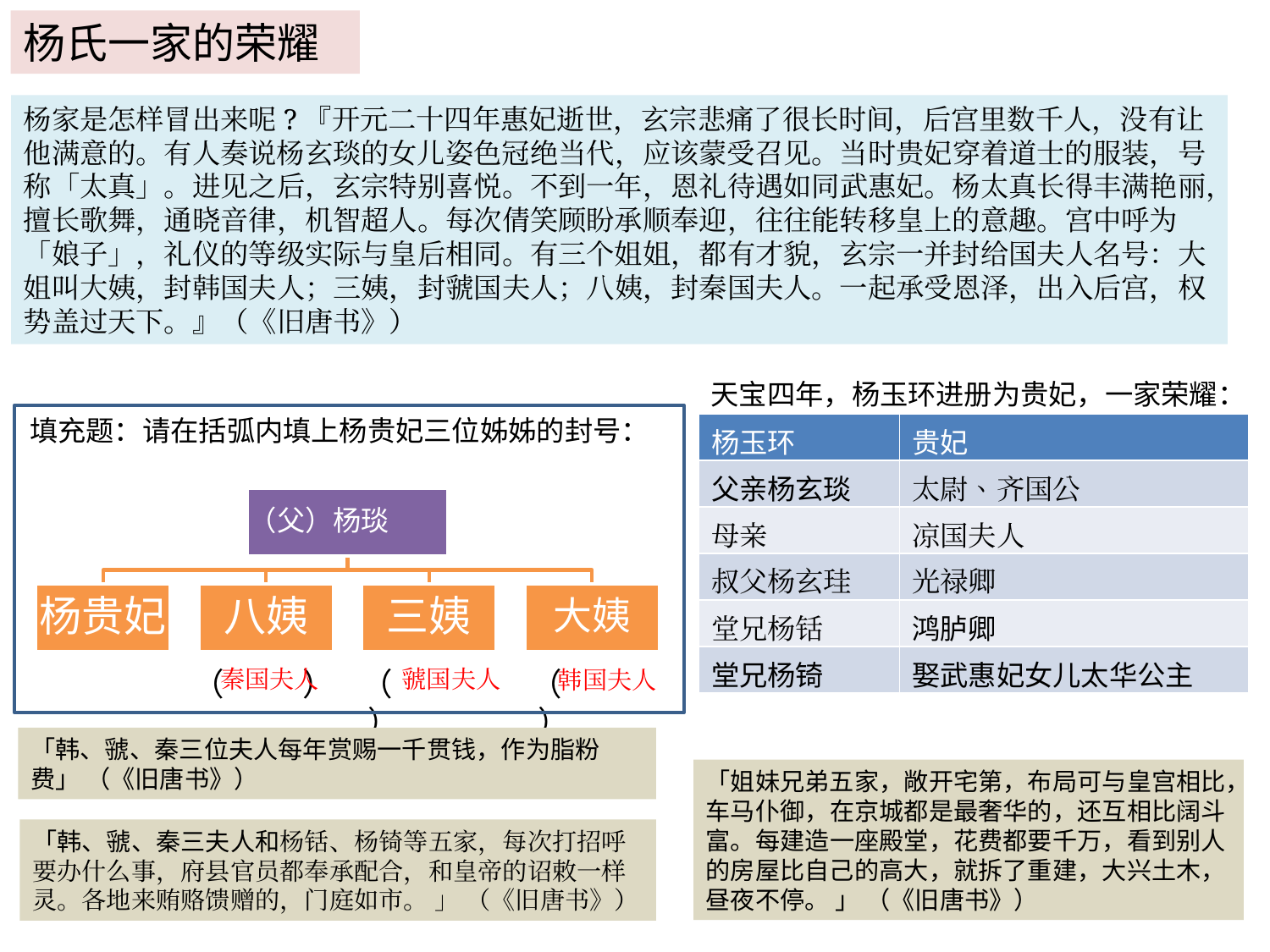

杨氏一家的荣耀
杨家是怎样冒出来呢?『开元二十四年惠妃逝世，玄宗悲痛了很长时间，后宫里数千人，没有让他满意的。有人奏说杨玄琰的女儿姿色冠绝当代，应该蒙受召见。当时贵妃穿着道士的服装，号称「太真」。进见之后，玄宗特别喜悦。不到一年，恩礼待遇如同武惠妃。杨太真长得丰满艳丽，擅长歌舞，通晓音律，机智超人。每次倩笑顾盼承顺奉迎，往往能转移皇上的意趣。宫中呼为「娘子」，礼仪的等级实际与皇后相同。有三个姐姐，都有才貌，玄宗一并封给国夫人名号：大姐叫大姨，封韩国夫人；三姨，封虢国夫人；八姨，封秦国夫人。一起承受恩泽，出入后宫，权势盖过天下。』（《旧唐书》）
（父）杨琰
杨贵妃
八姨
三姨
大姨
天宝四年，杨玉环进册为贵妃，一家荣耀：

填充题：请在括弧内填上杨贵妃三位姊姊的封号：
| 杨玉环 | 贵妃 |
| --- | --- |
| 父亲杨玄琰 | 太尉、齐国公 |
| 母亲 | 凉国夫人 |
| 叔父杨玄珪 | 光禄卿 |
| 堂兄杨铦 | 鸿胪卿 |
| 堂兄杨锜 | 娶武惠妃女儿太华公主 |
（           ）
秦国夫人
（            ）
虢国夫人
（            ）
韩国夫人
「韩、虢、秦三位夫人每年赏赐一千贯钱，作为脂粉费」 （《旧唐书》）
「姐妹兄弟五家，敞开宅第，布局可与皇宫相比，车马仆御，在京城都是最奢华的，还互相比阔斗富。每建造一座殿堂，花费都要千万，看到别人的房屋比自己的高大，就拆了重建，大兴土木，昼夜不停。 」 （《旧唐书》）
「韩、虢、秦三夫人和杨铦、杨锜等五家，每次打招呼要办什么事，府县官员都奉承配合，和皇帝的诏敕一样灵。各地来贿赂馈赠的，门庭如市。 」 （《旧唐书》）